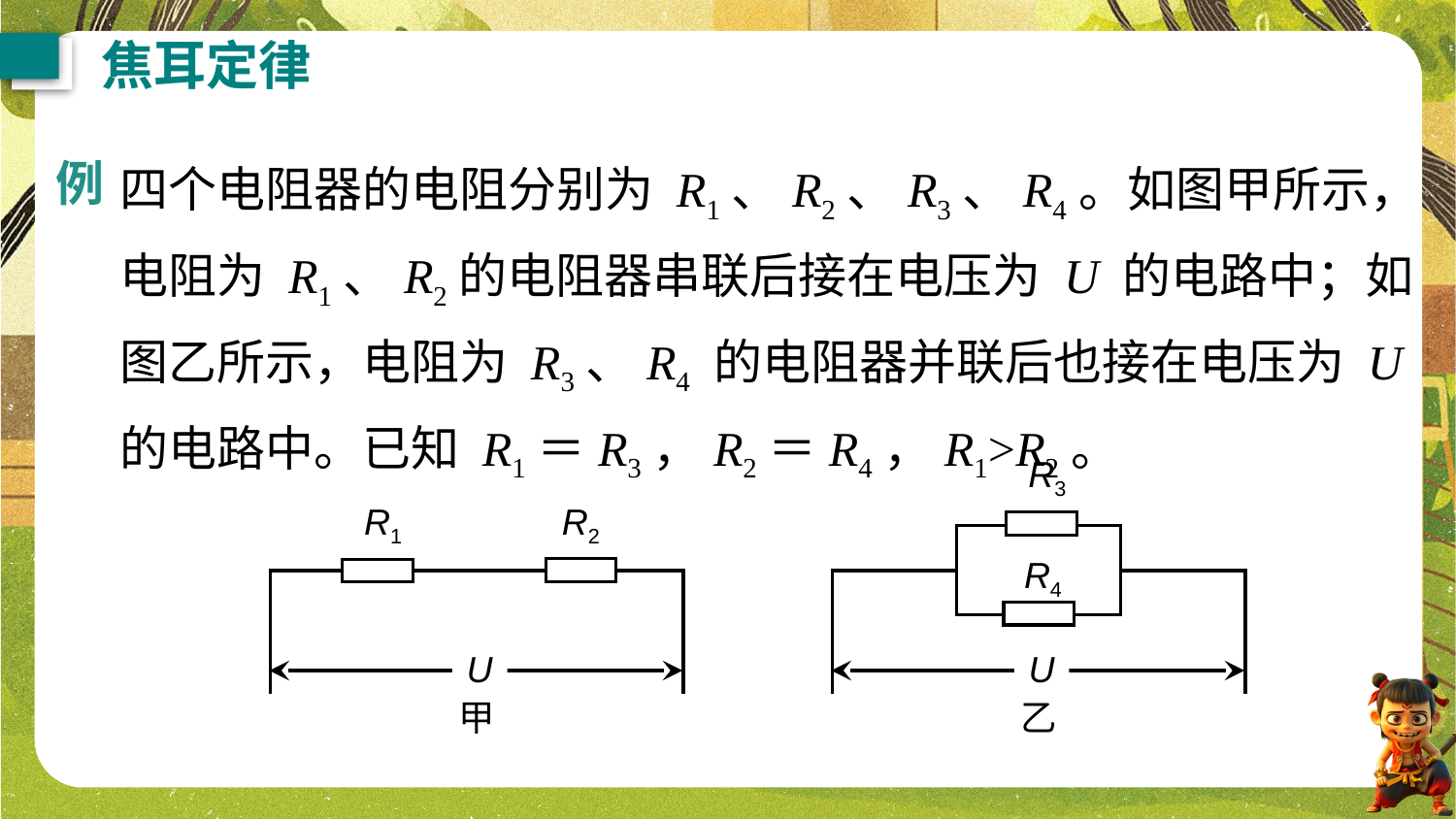

焦耳定律

四个电阻器的电阻分别为 R1、R2、R3、R4。如图甲所示，电阻为 R1、R2的电阻器串联后接在电压为 U 的电路中；如图乙所示，电阻为 R3、R4 的电阻器并联后也接在电压为 U 的电路中。已知 R1＝R3，R2＝R4，R1>R2。
例
R3

R4

U
乙
R1
R2

U
甲